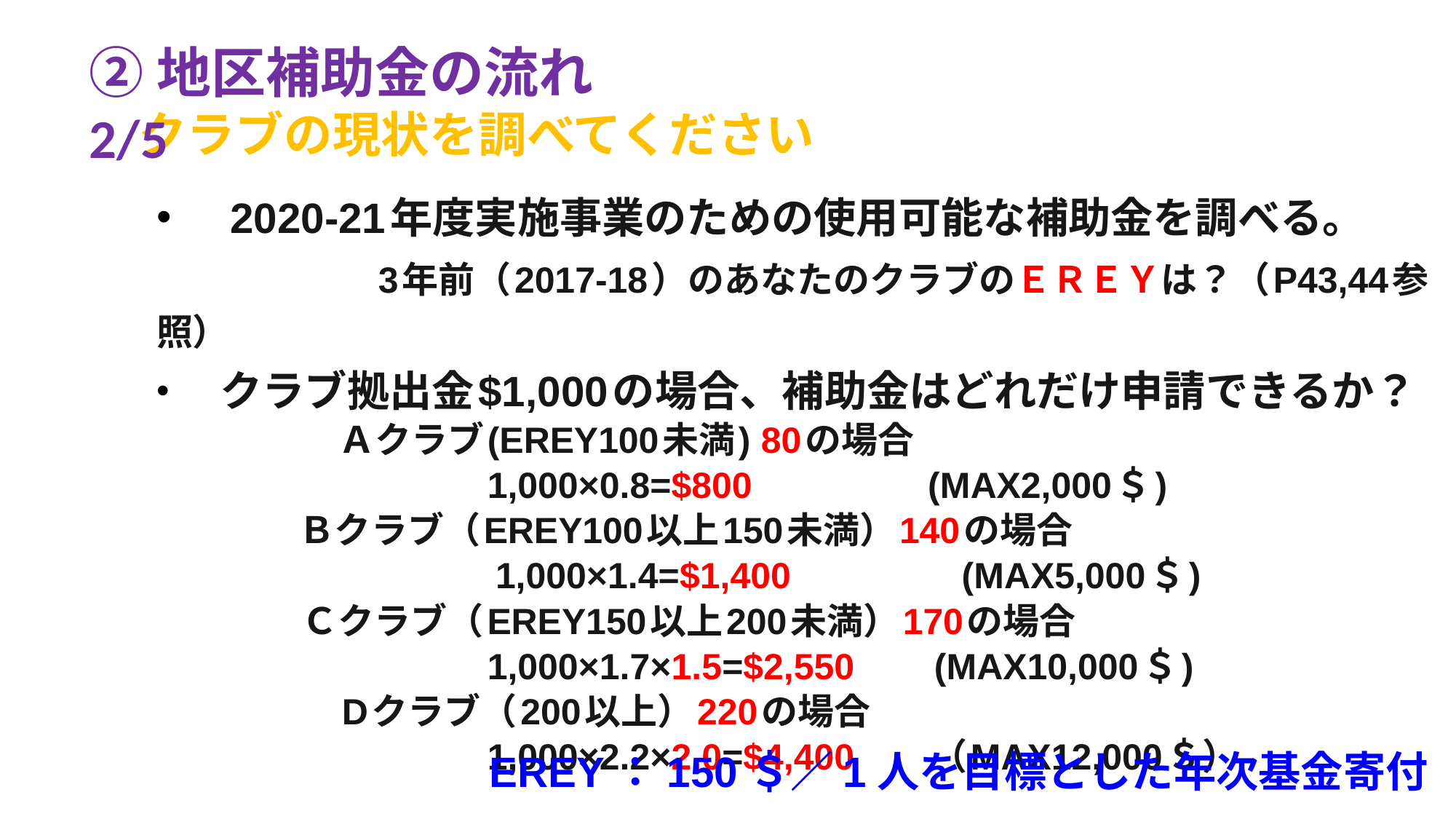

②地区補助金の流れ　2/5
# クラブの現状を調べてください
　2020-21年度実施事業のための使用可能な補助金を調べる。
　　　　　　3年前（2017-18）のあなたのクラブのＥＲＥＹは？（P43,44参照）
　クラブ拠出金$1,000の場合、補助金はどれだけ申請できるか？
　　　　　Ａクラブ(EREY100未満) 80の場合
　　　　　　　　　1,000×0.8=$800       　　   (MAX2,000＄)
　   　　 Ｂクラブ（EREY100以上150未満）140の場合
　　　　　　　　　 1,000×1.4=$1,400 　　　　 (MAX5,000＄)
  　 　　 Ｃクラブ（EREY150以上200未満）170の場合
　　　　　　　　　1,000×1.7×1.5=$2,550　　(MAX10,000＄)
　　　　　Dクラブ（200以上）220の場合
　　　　　　　　　1,000×2.2×2.0=$4,400　　（MAX12,000＄）

EREY：150＄／1人を目標とした年次基金寄付